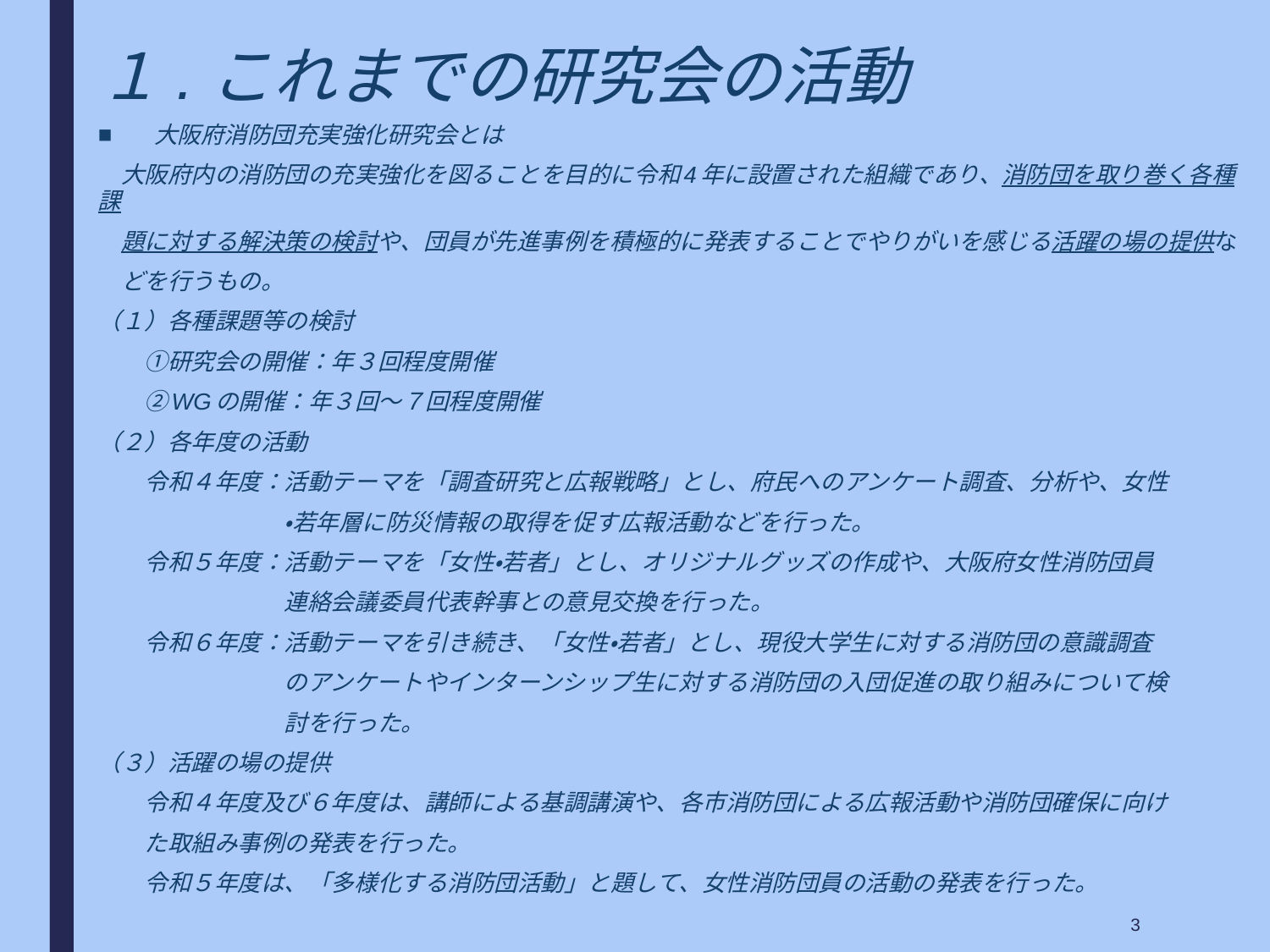

# １.これまでの研究会の活動
大阪府消防団充実強化研究会とは
　大阪府内の消防団の充実強化を図ることを目的に令和4年に設置された組織であり、消防団を取り巻く各種課
　題に対する解決策の検討や、団員が先進事例を積極的に発表することでやりがいを感じる活躍の場の提供な
　どを行うもの。
（１）各種課題等の検討
　　①研究会の開催：年３回程度開催
　　②WGの開催：年３回～７回程度開催
（２）各年度の活動
　　令和４年度：活動テーマを「調査研究と広報戦略」とし、府民へのアンケート調査、分析や、女性
　　　　　　　　・若年層に防災情報の取得を促す広報活動などを行った。
　　令和５年度：活動テーマを「女性・若者」とし、オリジナルグッズの作成や、大阪府女性消防団員
　　　　　　　　連絡会議委員代表幹事との意見交換を行った。
　　令和６年度：活動テーマを引き続き、「女性・若者」とし、現役大学生に対する消防団の意識調査
　　　　　　　　のアンケートやインターンシップ生に対する消防団の入団促進の取り組みについて検
　　　　　　　　討を行った。
（３）活躍の場の提供
　　令和４年度及び６年度は、講師による基調講演や、各市消防団による広報活動や消防団確保に向け
　　た取組み事例の発表を行った。
　　令和５年度は、「多様化する消防団活動」と題して、女性消防団員の活動の発表を行った。

3